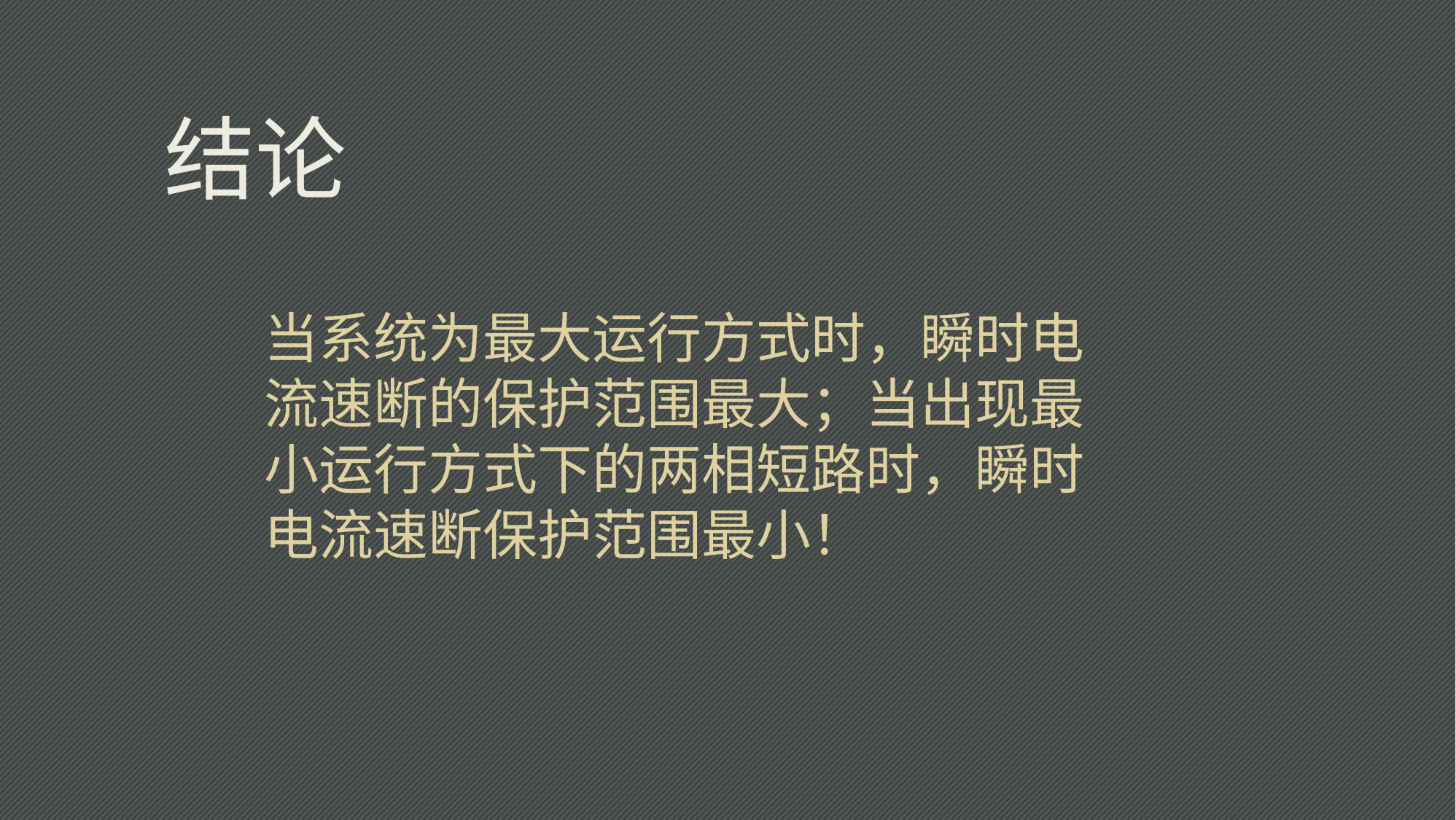

结论
当系统为最大运行方式时，瞬时电流速断的保护范围最大；当出现最小运行方式下的两相短路时，瞬时电流速断保护范围最小！